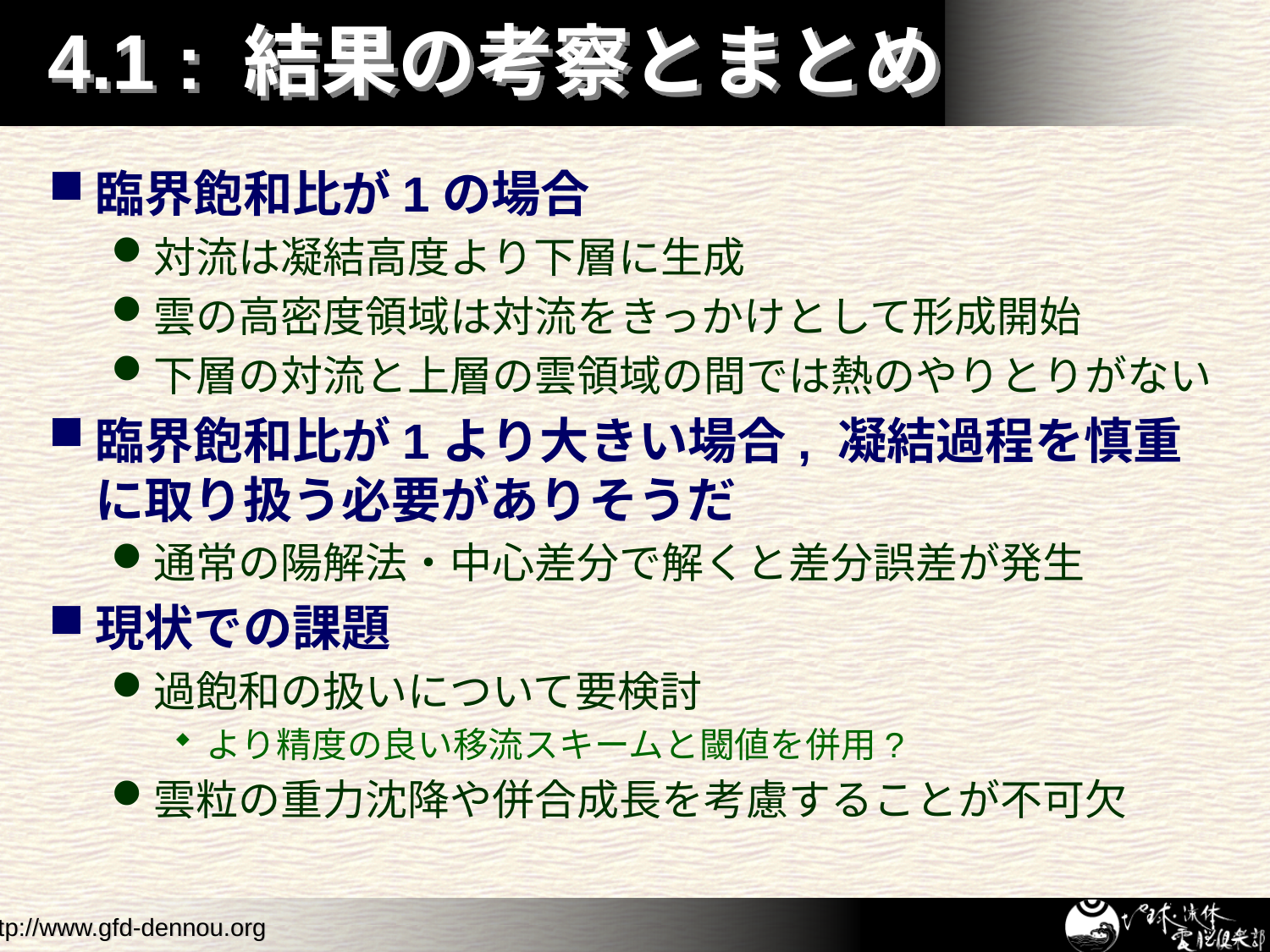

# 4.1 : 結果の考察とまとめ
臨界飽和比が1の場合
対流は凝結高度より下層に生成
雲の高密度領域は対流をきっかけとして形成開始
下層の対流と上層の雲領域の間では熱のやりとりがない
臨界飽和比が1より大きい場合, 凝結過程を慎重に取り扱う必要がありそうだ
通常の陽解法・中心差分で解くと差分誤差が発生
現状での課題
過飽和の扱いについて要検討
より精度の良い移流スキームと閾値を併用?
雲粒の重力沈降や併合成長を考慮することが不可欠